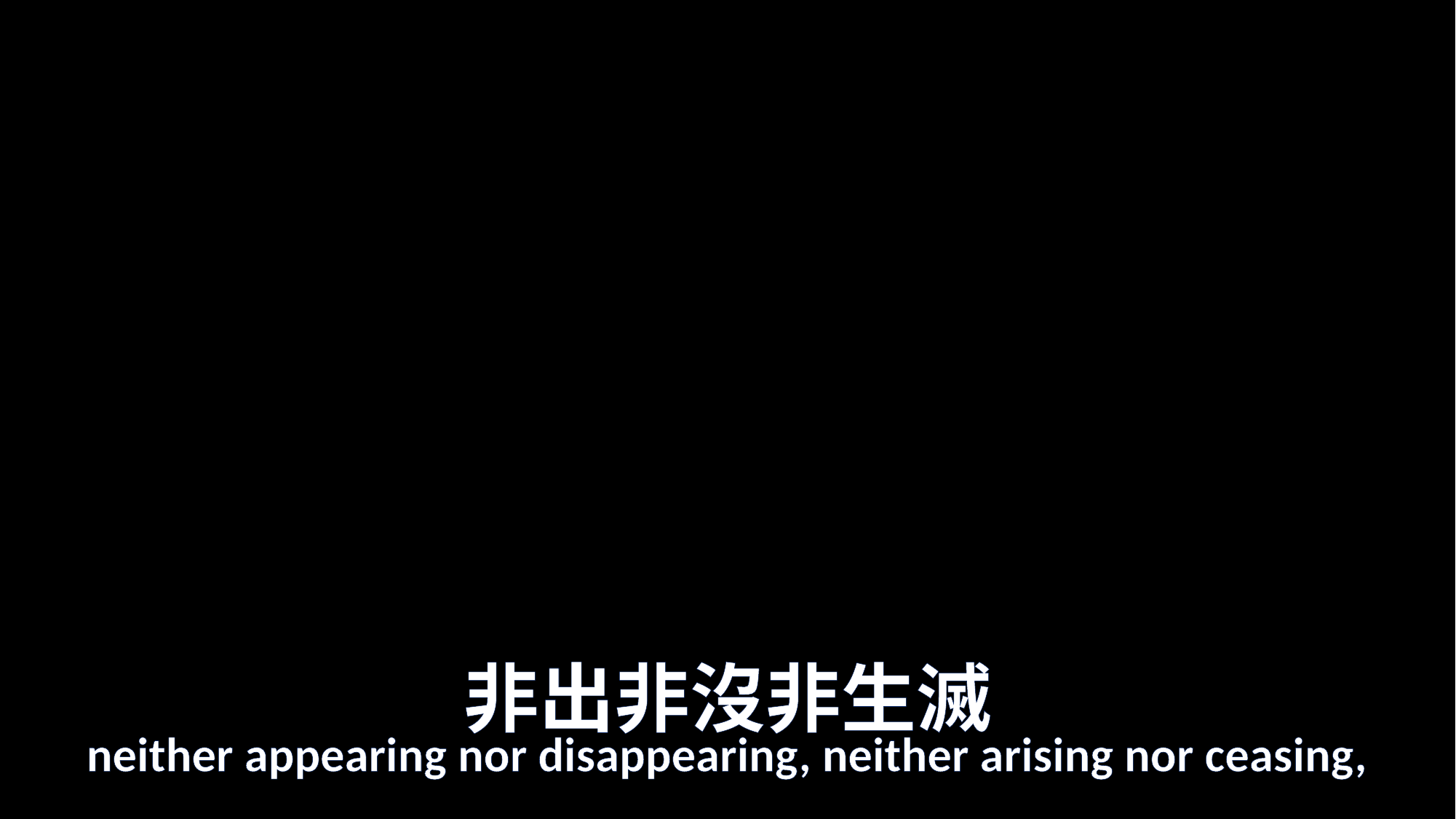

# 非出非沒非生滅
neither appearing nor disappearing, neither arising nor ceasing,